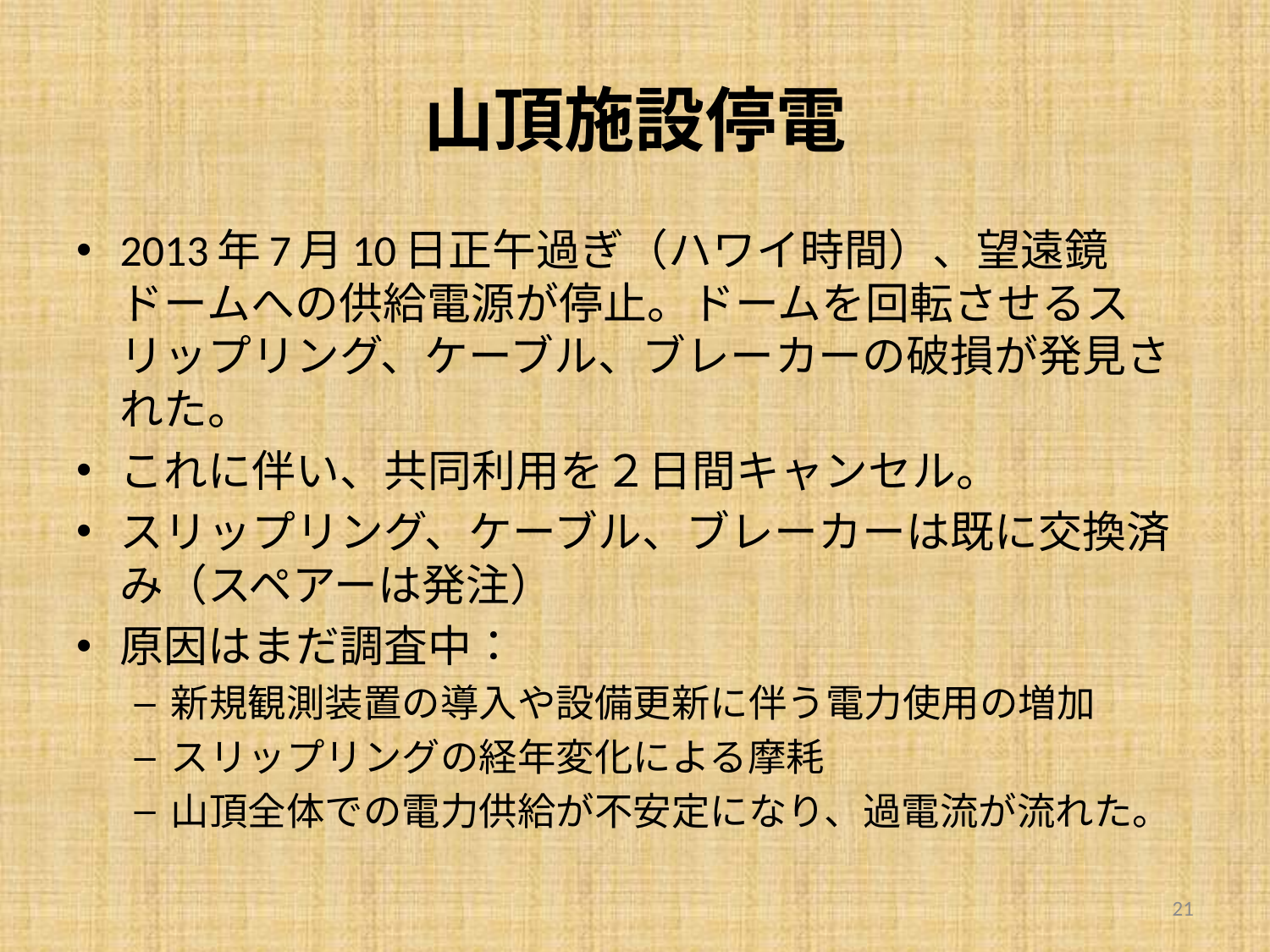

# 山頂施設停電
2013年7月10日正午過ぎ（ハワイ時間）、望遠鏡ドームへの供給電源が停止。ドームを回転させるスリップリング、ケーブル、ブレーカーの破損が発見された。
これに伴い、共同利用を２日間キャンセル。
スリップリング、ケーブル、ブレーカーは既に交換済み（スペアーは発注）
原因はまだ調査中：
新規観測装置の導入や設備更新に伴う電力使用の増加
スリップリングの経年変化による摩耗
山頂全体での電力供給が不安定になり、過電流が流れた。

21